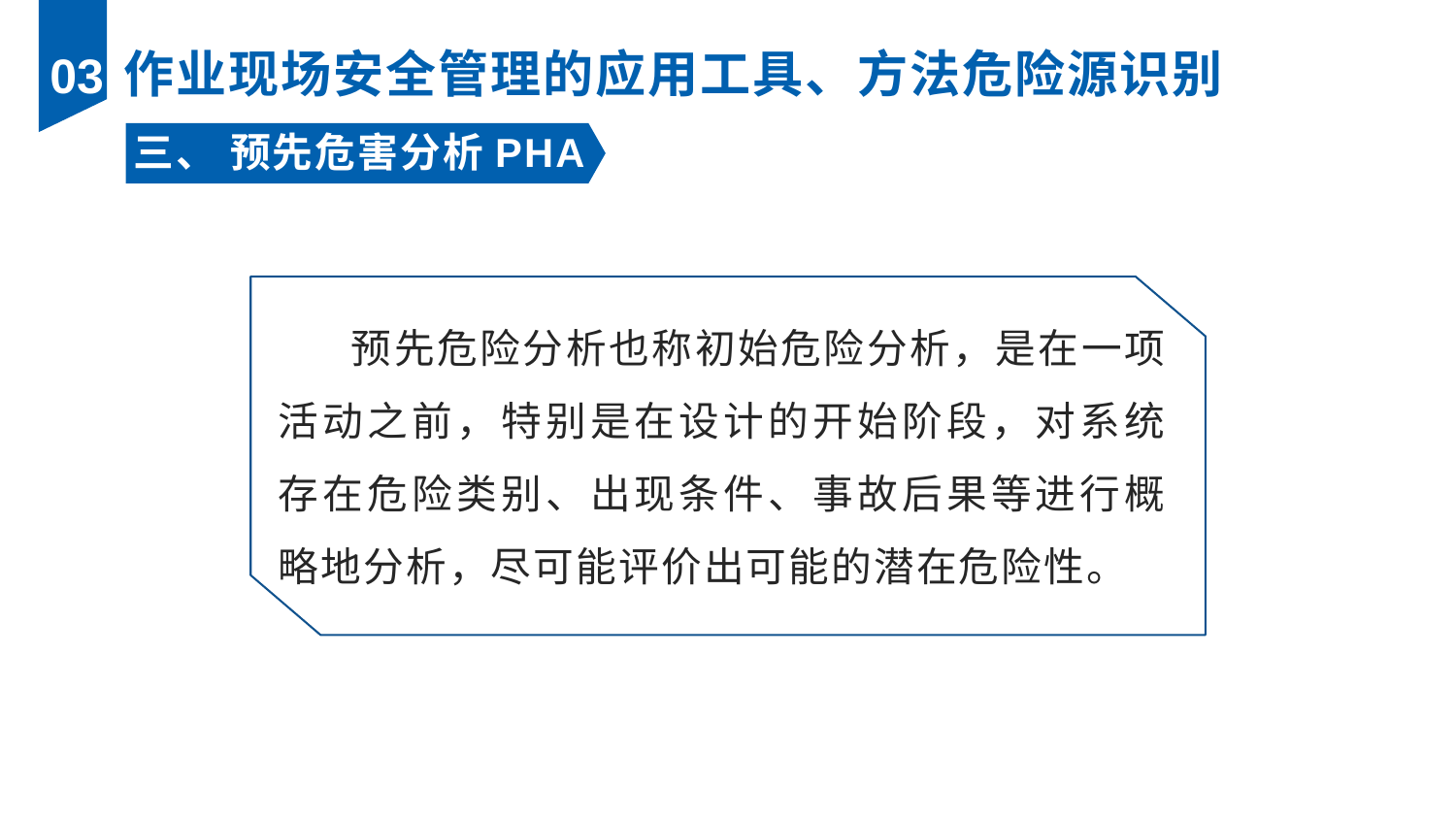

作业现场安全管理的应用工具、方法危险源识别
03
三、 预先危害分析PHA

预先危险分析也称初始危险分析，是在一项活动之前，特别是在设计的开始阶段，对系统存在危险类别、出现条件、事故后果等进行概略地分析，尽可能评价出可能的潜在危险性。